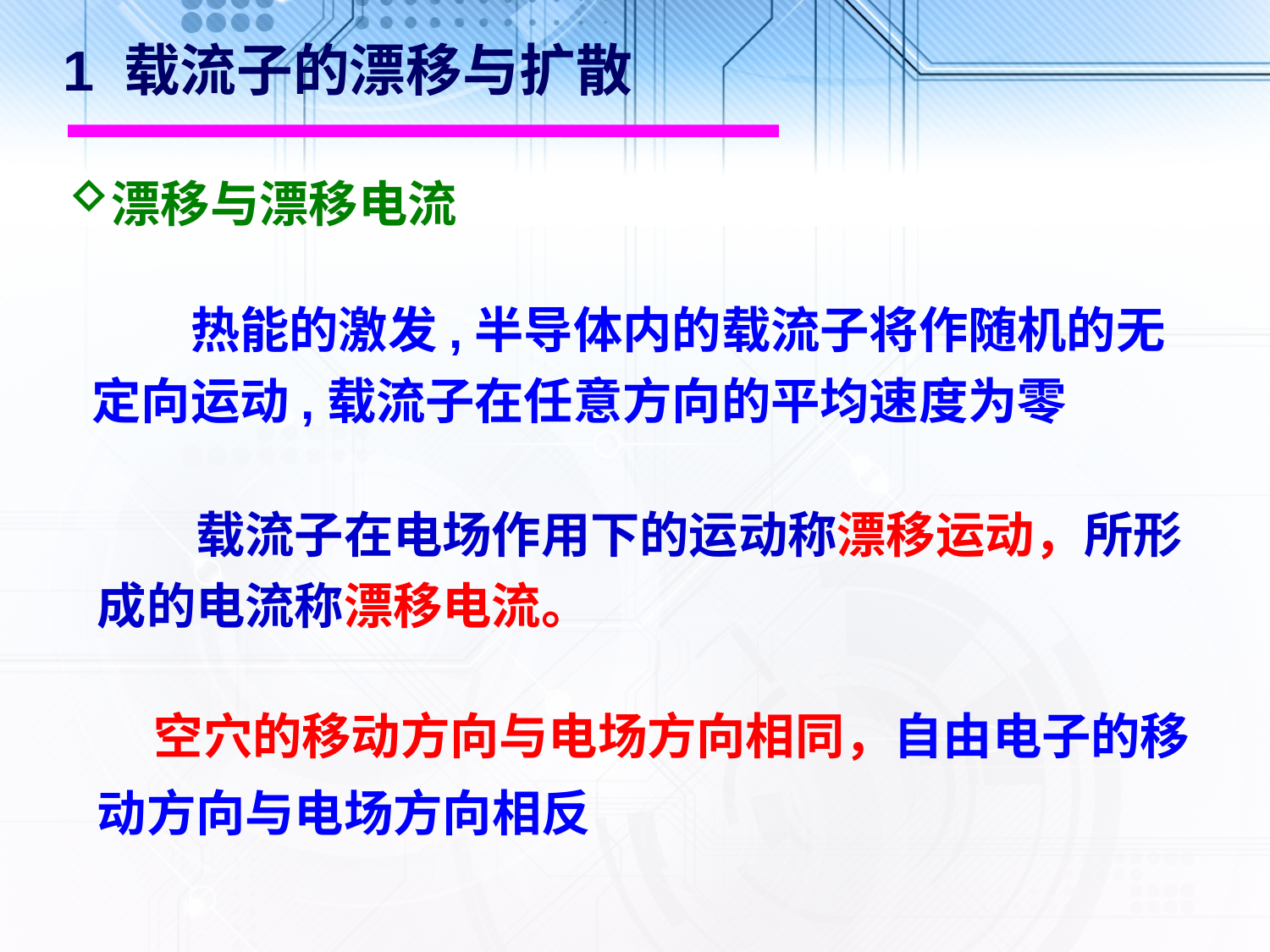

1 载流子的漂移与扩散

漂移与漂移电流
　　热能的激发,半导体内的载流子将作随机的无定向运动,载流子在任意方向的平均速度为零
　　载流子在电场作用下的运动称漂移运动，所形成的电流称漂移电流。
    空穴的移动方向与电场方向相同，自由电子的移动方向与电场方向相反